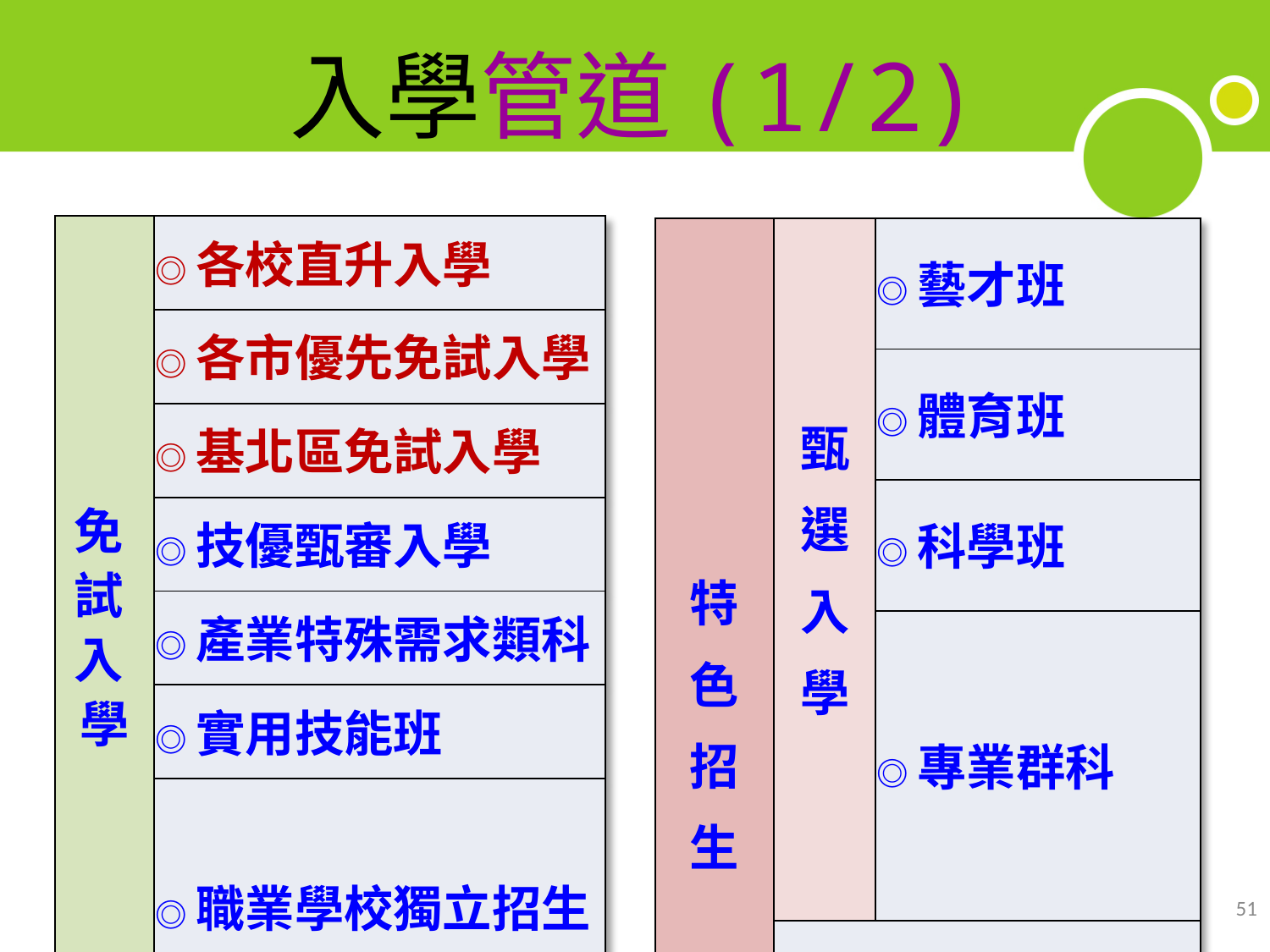

入學管道(1/2)
| 免 試 入 學 | ◎各校直升入學 |
| --- | --- |
|  | ◎各市優先免試入學 |
|  | ◎基北區免試入學 |
|  | ◎技優甄審入學 |
|  | ◎產業特殊需求類科 |
|  | ◎實用技能班 |
|  | ◎職業學校獨立招生 |
| 特 色 招 生 | 甄 選 入 學 | ◎藝才班 |
| --- | --- | --- |
|  |  | ◎體育班 |
|  |  | ◎科學班 |
|  |  | ◎專業群科 |
|  | 考試分發入學 |  |
51